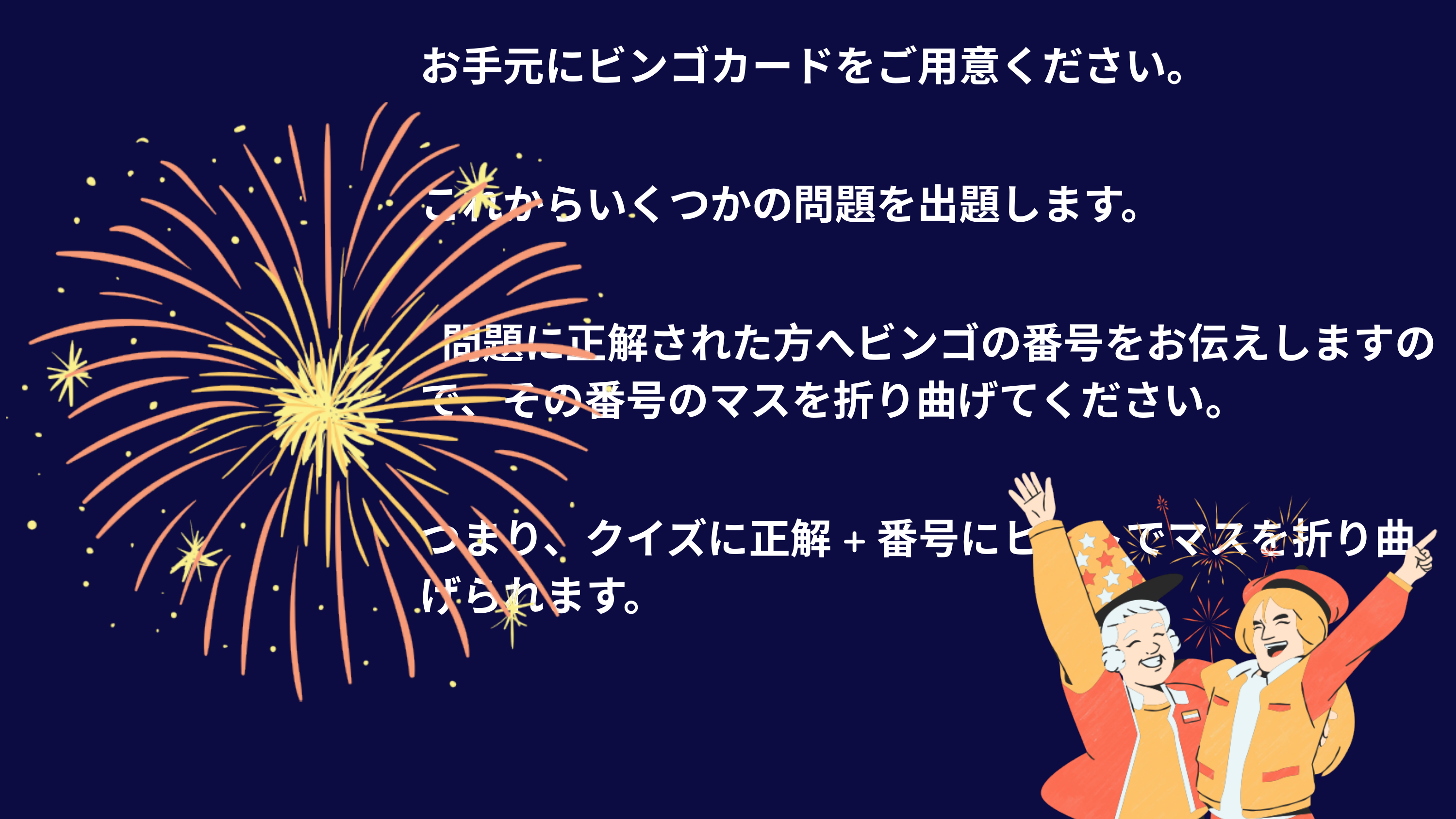

お手元にビンゴカードをご用意ください。

これからいくつかの問題を出題します。

 問題に正解された方へビンゴの番号をお伝えしますので、その番号のマスを折り曲げてください。

つまり、クイズに正解+番号にヒットでマスを折り曲げられます。